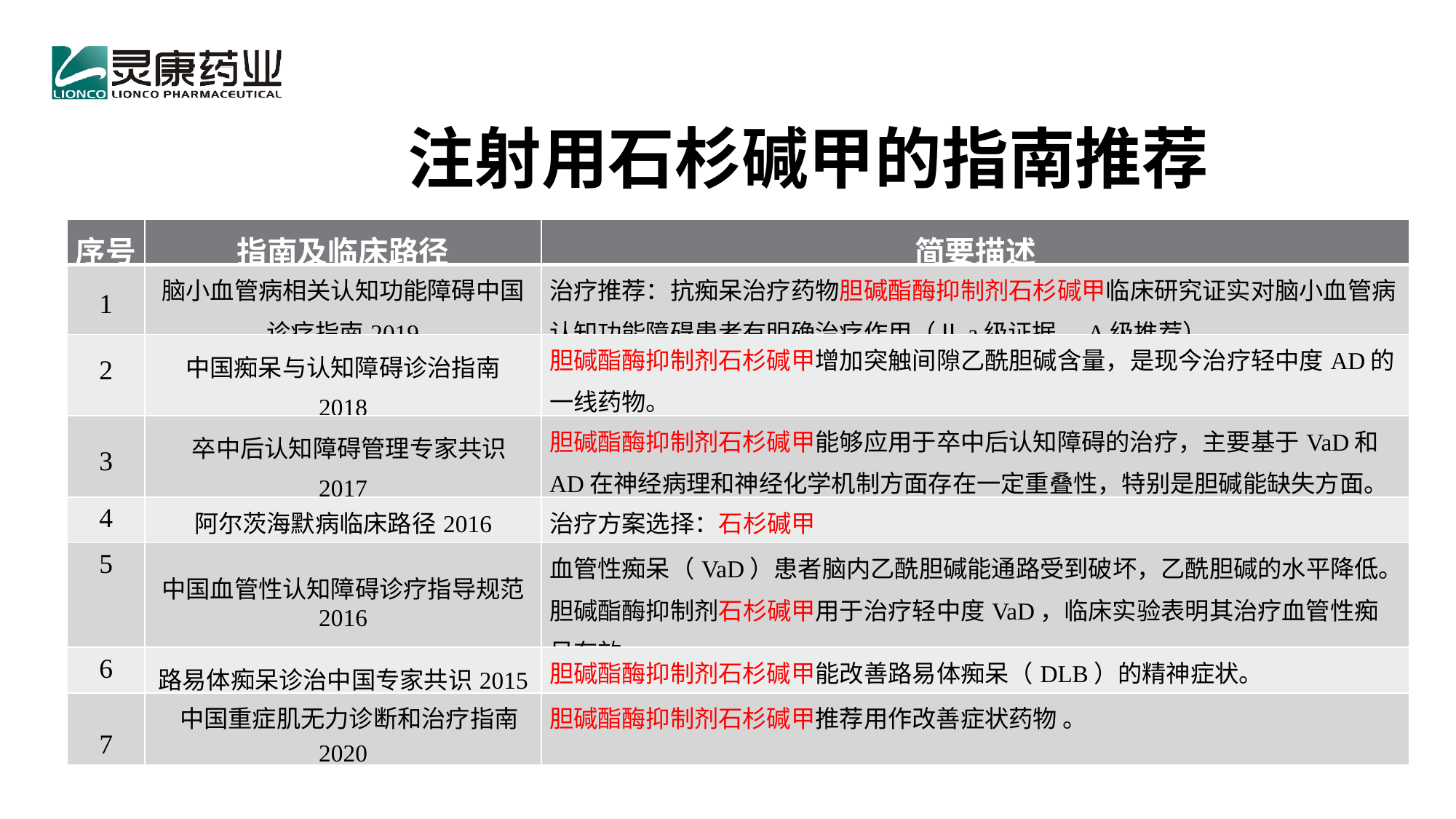

注射用石杉碱甲的指南推荐
| 序号 | 指南及临床路径 | 简要描述 |
| --- | --- | --- |
| 1 | 脑小血管病相关认知功能障碍中国诊疗指南2019 | 治疗推荐：抗痴呆治疗药物胆碱酯酶抑制剂石杉碱甲临床研究证实对脑小血管病认知功能障碍患者有明确治疗作用（Ⅱa级证据、A级推荐） |
| 2 | 中国痴呆与认知障碍诊治指南 2018 | 胆碱酯酶抑制剂石杉碱甲增加突触间隙乙酰胆碱含量，是现今治疗轻中度AD的一线药物。 |
| 3 | 卒中后认知障碍管理专家共识 2017 | 胆碱酯酶抑制剂石杉碱甲能够应用于卒中后认知障碍的治疗，主要基于VaD和AD在神经病理和神经化学机制方面存在一定重叠性，特别是胆碱能缺失方面。 |
| 4 | 阿尔茨海默病临床路径2016 | 治疗方案选择：石杉碱甲 |
| 5 | 中国血管性认知障碍诊疗指导规范 2016 | 血管性痴呆（VaD）患者脑内乙酰胆碱能通路受到破坏，乙酰胆碱的水平降低。胆碱酯酶抑制剂石杉碱甲用于治疗轻中度VaD，临床实验表明其治疗血管性痴呆有效。 |
| 6 | 路易体痴呆诊治中国专家共识2015 | 胆碱酯酶抑制剂石杉碱甲能改善路易体痴呆（DLB）的精神症状。 |
| 7 | 中国重症肌无力诊断和治疗指南 2020 | 胆碱酯酶抑制剂石杉碱甲推荐用作改善症状药物 。 |